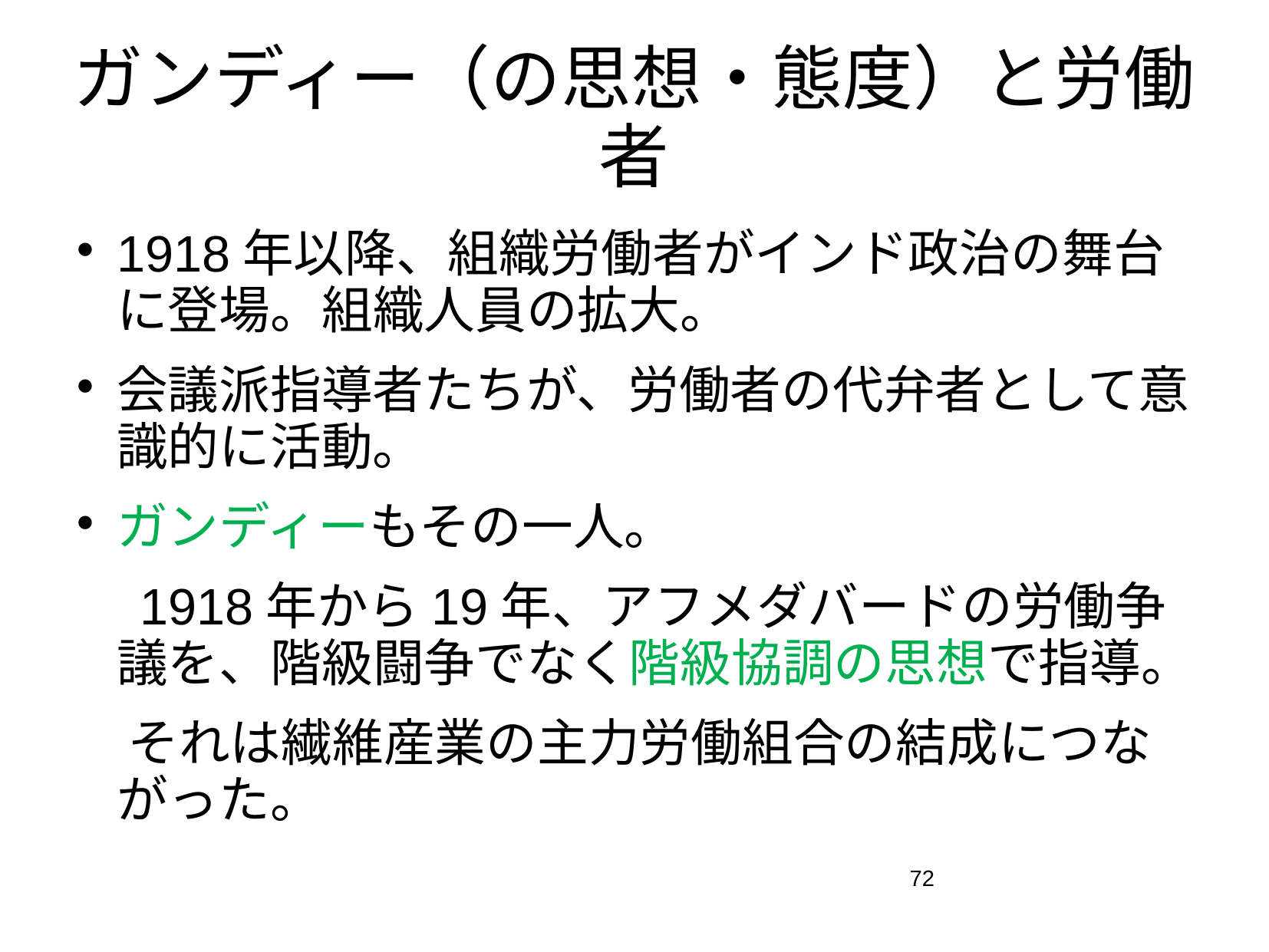

# ガンディー（の思想・態度）と労働者
1918年以降、組織労働者がインド政治の舞台に登場。組織人員の拡大。
会議派指導者たちが、労働者の代弁者として意識的に活動。
ガンディーもその一人。
　1918年から19年、アフメダバードの労働争議を、階級闘争でなく階級協調の思想で指導。
　それは繊維産業の主力労働組合の結成につながった。
72